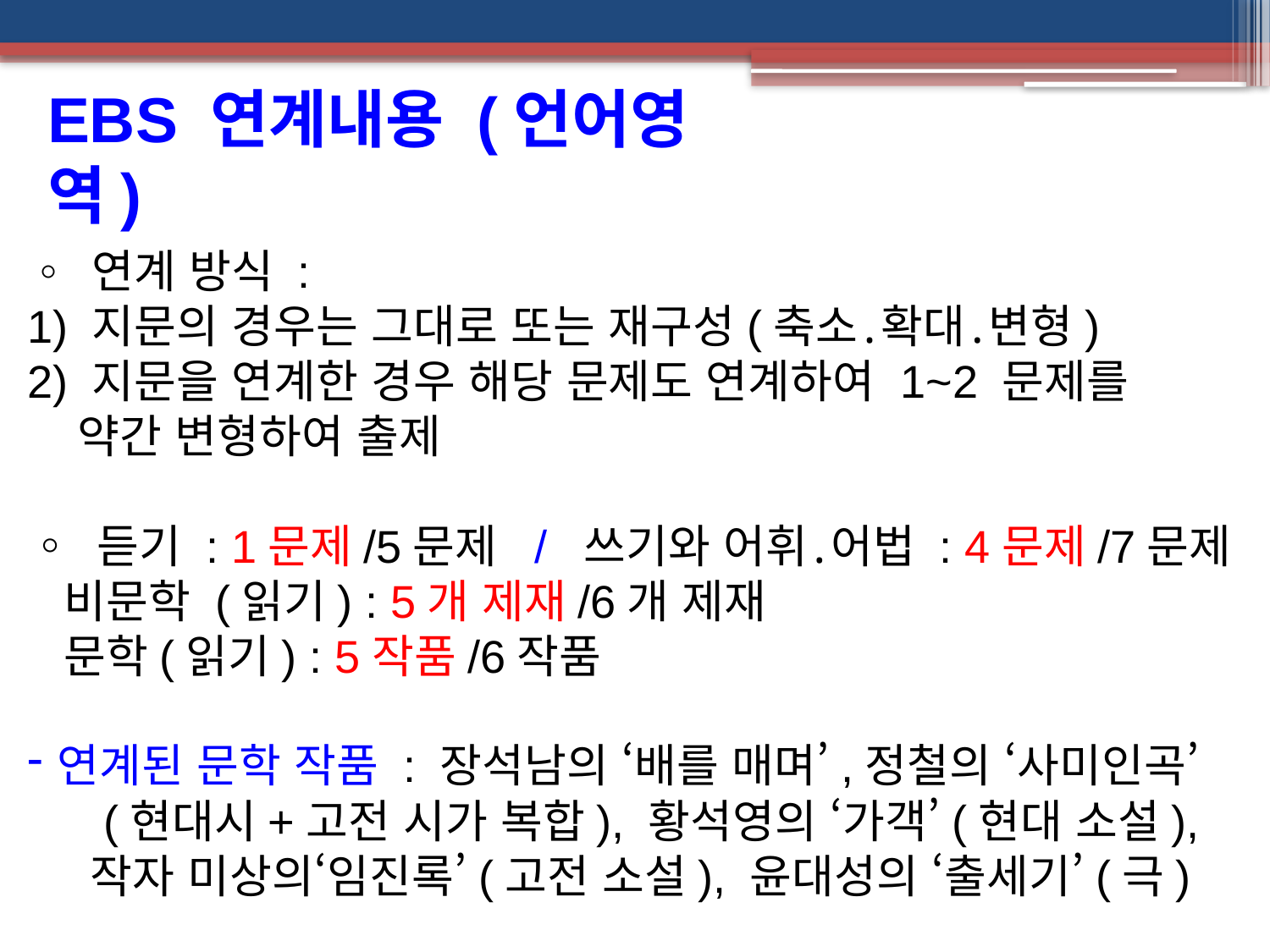

EBS 연계내용 (언어영역)
◦ 연계 방식 :
1) 지문의 경우는 그대로 또는 재구성(축소․확대․변형)
2) 지문을 연계한 경우 해당 문제도 연계하여 1~2 문제를
   약간 변형하여 출제

◦ 듣기 : 1문제/5문제  /  쓰기와 어휘․어법 : 4문제/7문제
  비문학 (읽기) : 5개 제재/6개 제재
  문학(읽기) : 5작품/6작품

연계된 문학 작품 : 장석남의 ‘배를 매며’,정철의 ‘사미인곡’
      (현대시+고전 시가 복합), 황석영의 ‘가객’(현대 소설),
    작자 미상의‘임진록’(고전 소설), 윤대성의 ‘출세기’(극)